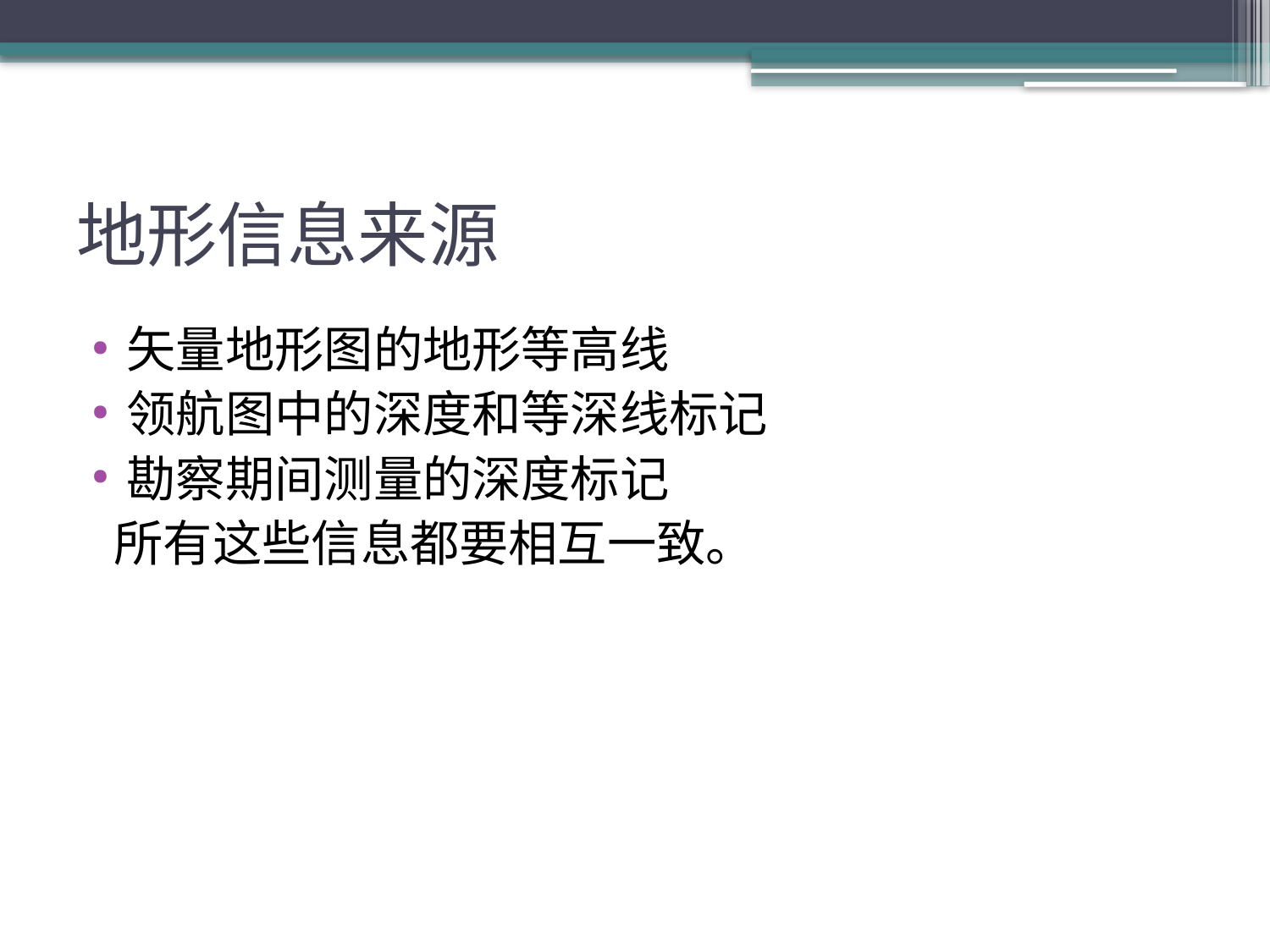

# 地形信息来源
矢量地形图的地形等高线
领航图中的深度和等深线标记
勘察期间测量的深度标记
 所有这些信息都要相互一致。